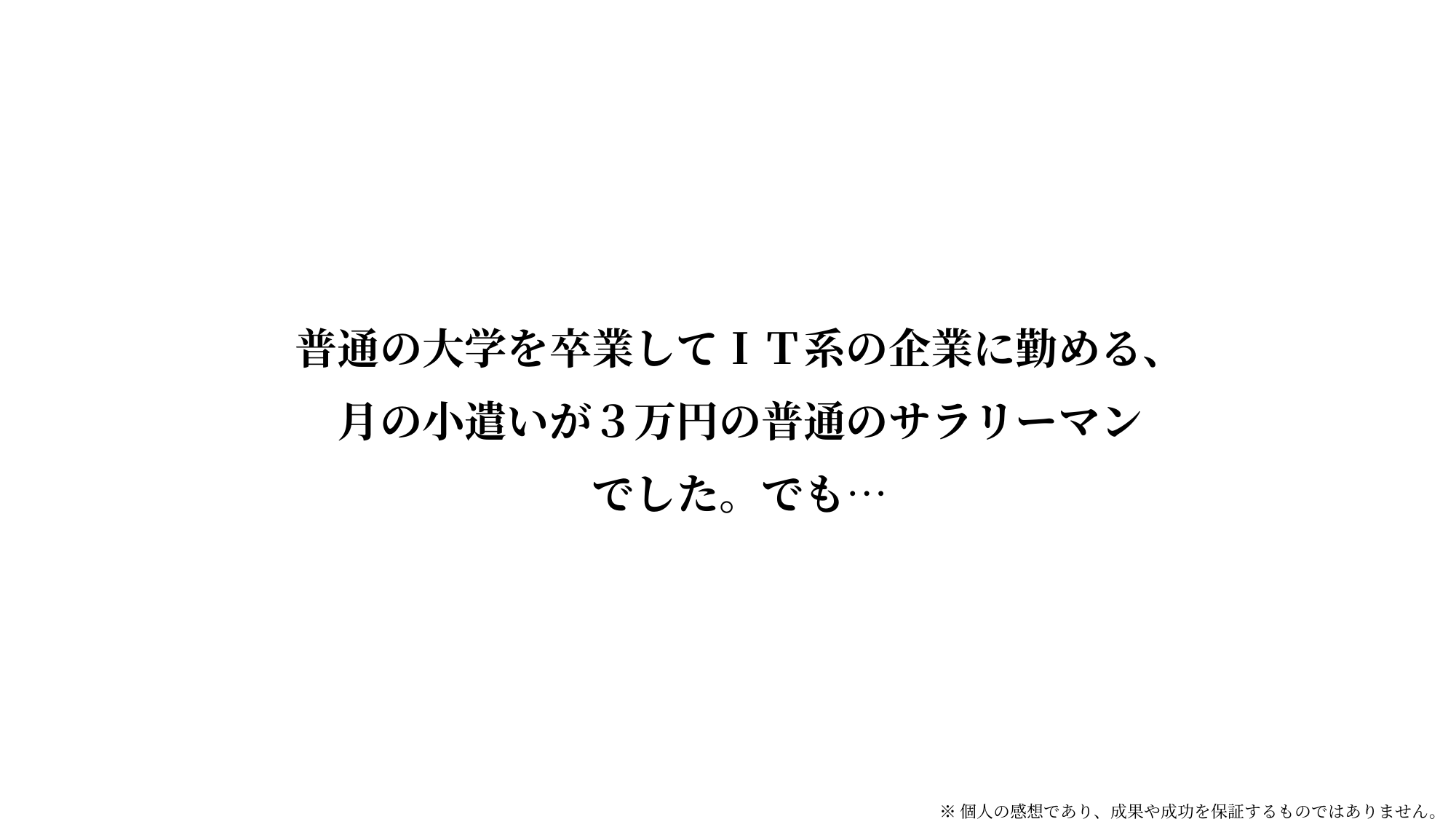

普通の大学を卒業してＩＴ系の企業に勤める、
月の小遣いが３万円の普通のサラリーマン
でした。でも…
※個人の感想であり、成果や成功を保証するものではありません。